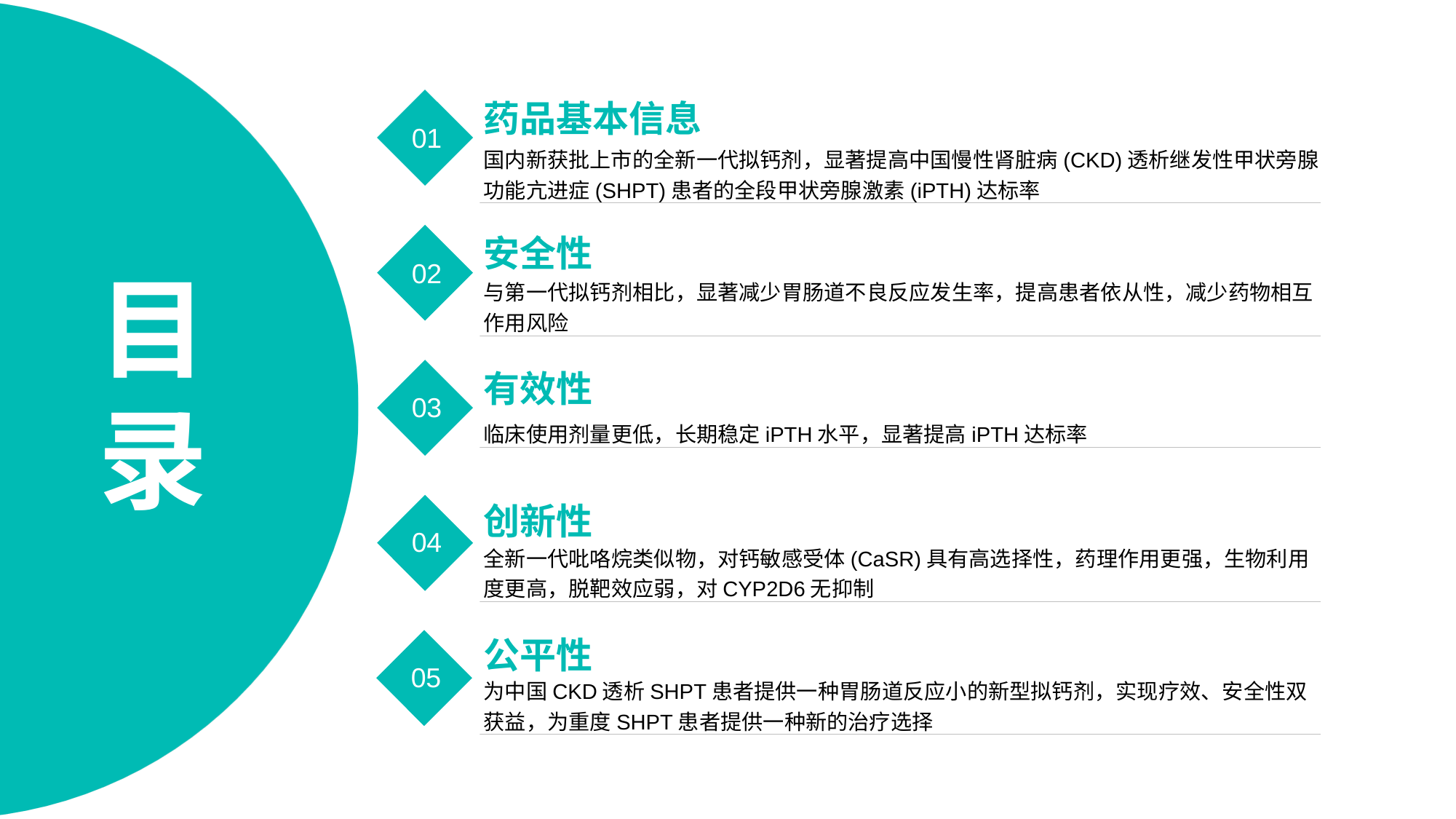

01
药品基本信息
国内新获批上市的全新一代拟钙剂，显著提高中国慢性肾脏病(CKD)透析继发性甲状旁腺功能亢进症(SHPT)患者的全段甲状旁腺激素(iPTH)达标率
02
安全性
与第一代拟钙剂相比，显著减少胃肠道不良反应发生率，提高患者依从性，减少药物相互作用风险
# 目 录
03
有效性

临床使用剂量更低，长期稳定iPTH水平，显著提高iPTH达标率
04
创新性
全新一代吡咯烷类似物，对钙敏感受体(CaSR)具有高选择性，药理作用更强，生物利用度更高，脱靶效应弱，对CYP2D6无抑制
05
公平性
为中国CKD透析SHPT患者提供一种胃肠道反应小的新型拟钙剂，实现疗效、安全性双获益，为重度SHPT患者提供一种新的治疗选择